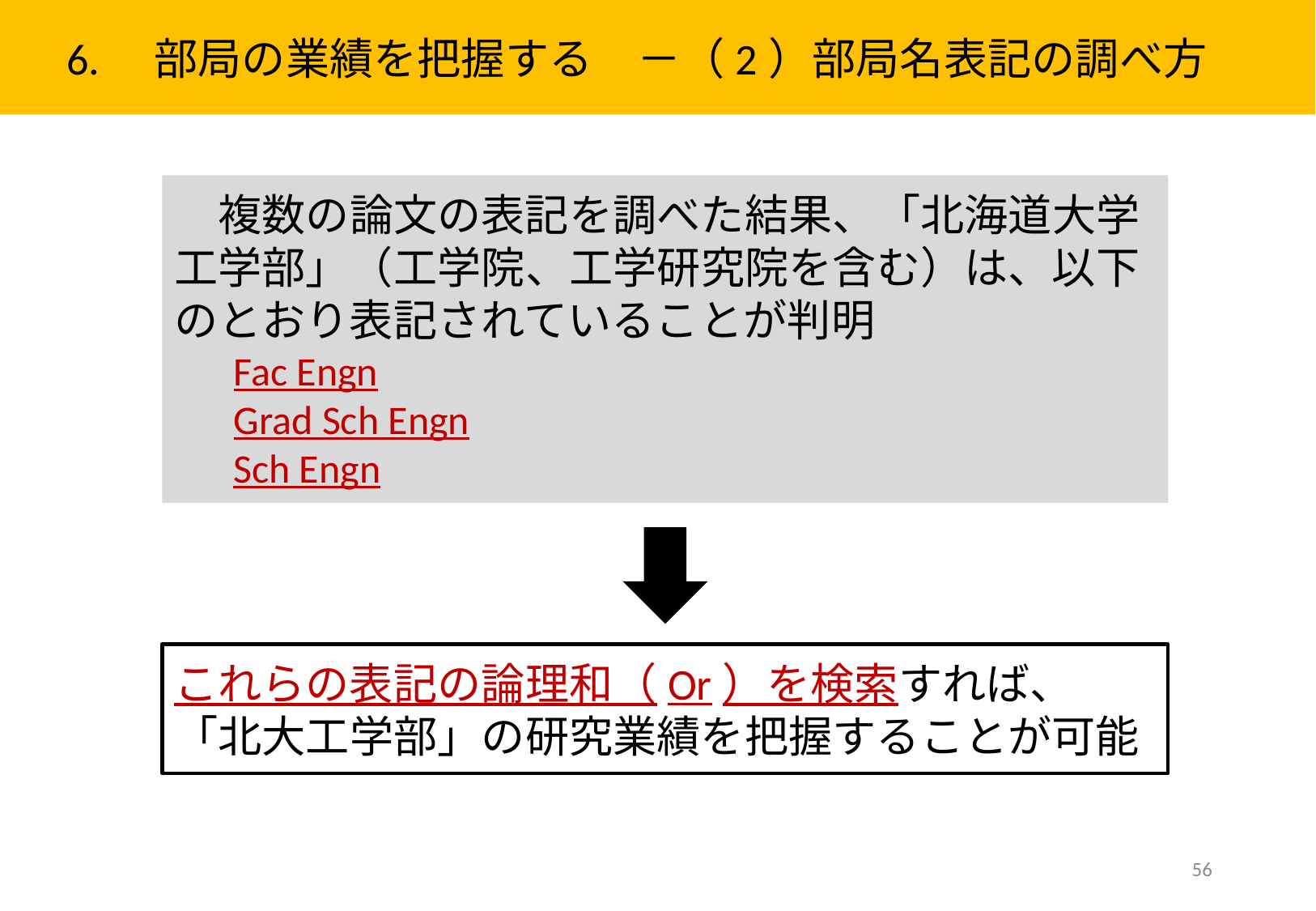

6.　部局の業績を把握する　－（2）部局名表記の調べ方
　複数の論文の表記を調べた結果、「北海道大学工学部」（工学院、工学研究院を含む）は、以下のとおり表記されていることが判明
　 Fac Engn
　 Grad Sch Engn
　 Sch Engn

これらの表記の論理和（Or）を検索すれば、
「北大工学部」の研究業績を把握することが可能
56